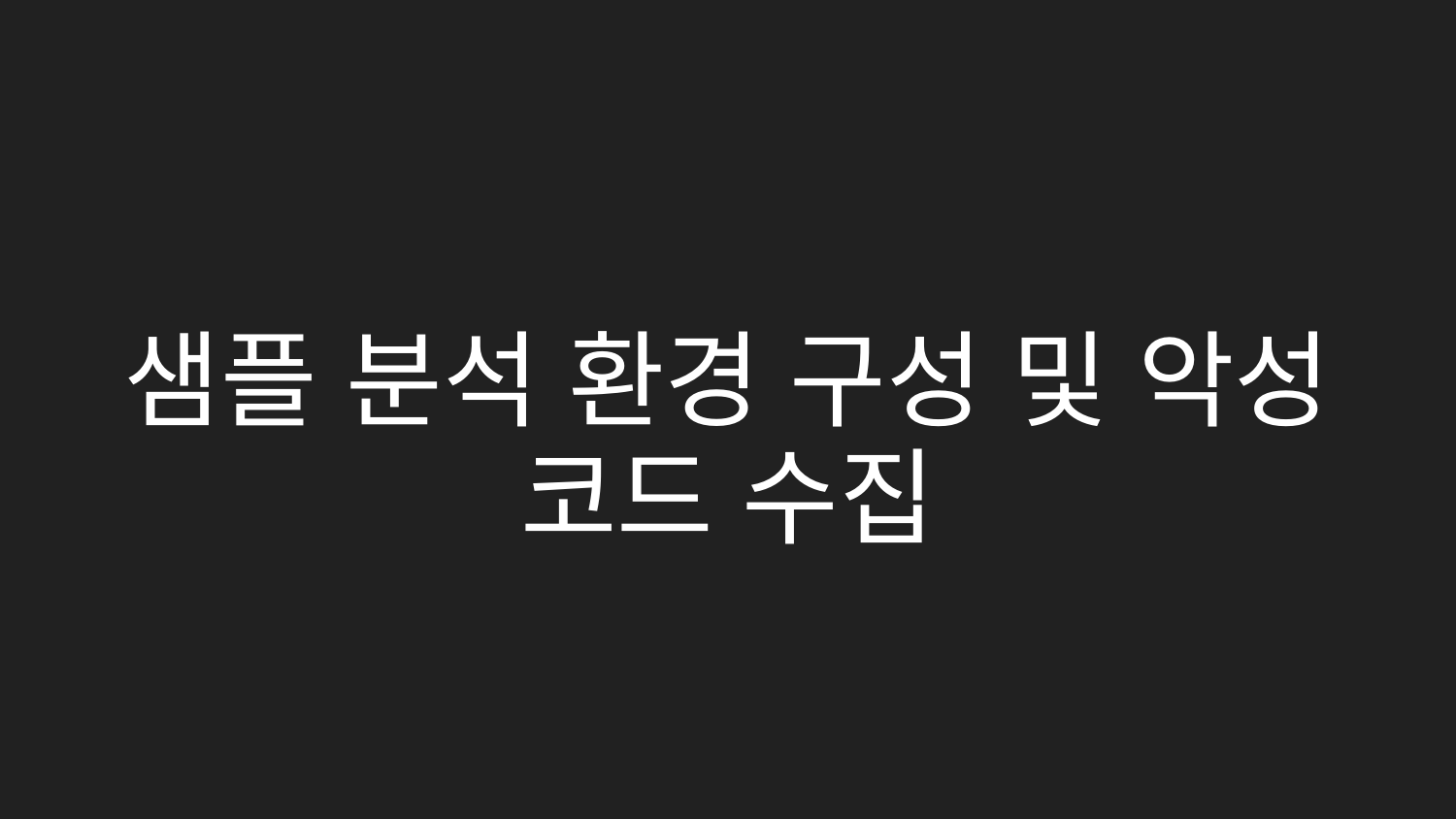

# 샘플 분석 환경 구성 및 악성 코드 수집